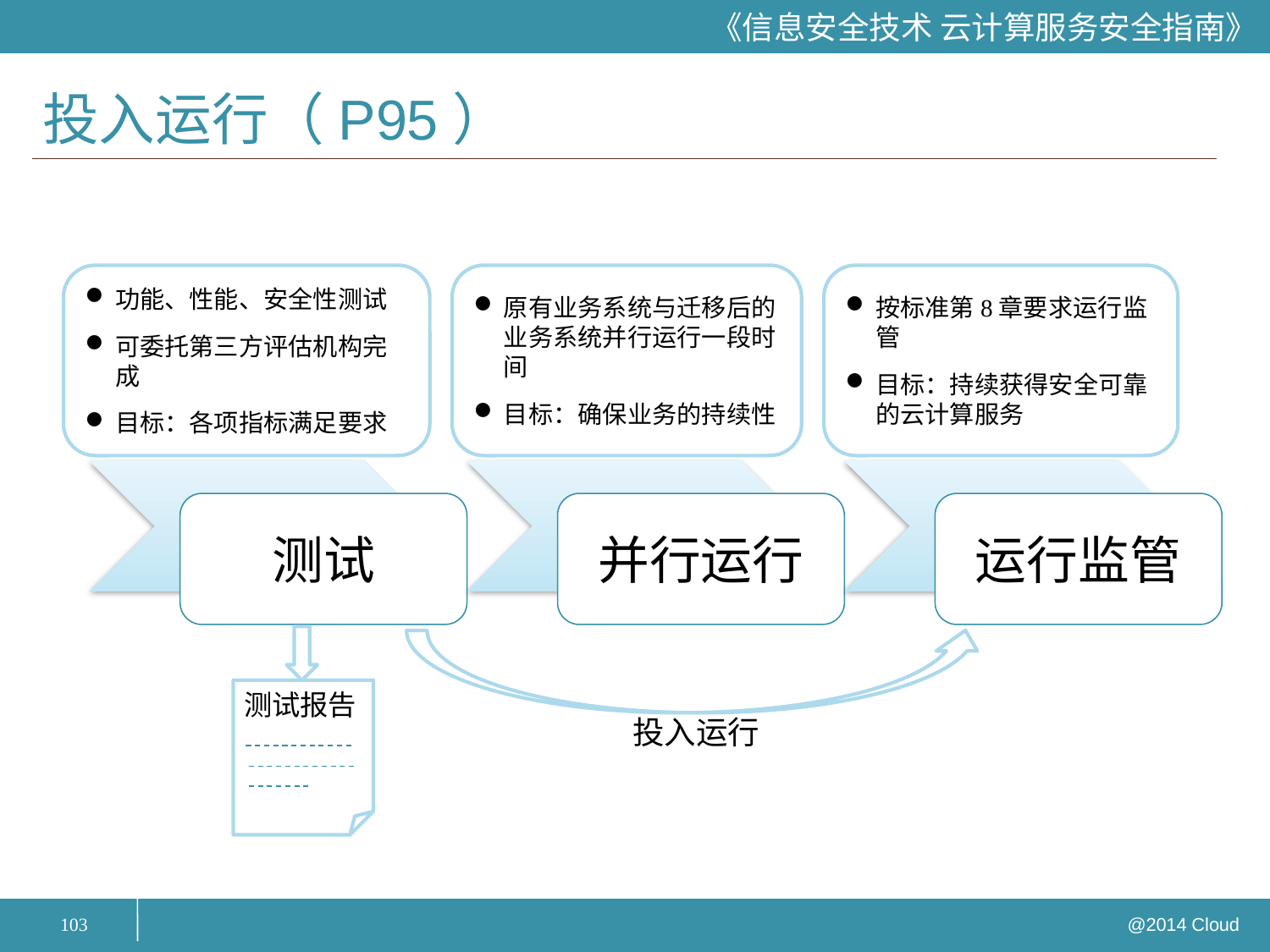

# 投入运行（P95）
功能、性能、安全性测试
可委托第三方评估机构完成
目标：各项指标满足要求
原有业务系统与迁移后的业务系统并行运行一段时间
目标：确保业务的持续性
按标准第8章要求运行监管
目标：持续获得安全可靠的云计算服务
测试
并行运行
运行监管

测试报告
投入运行
103